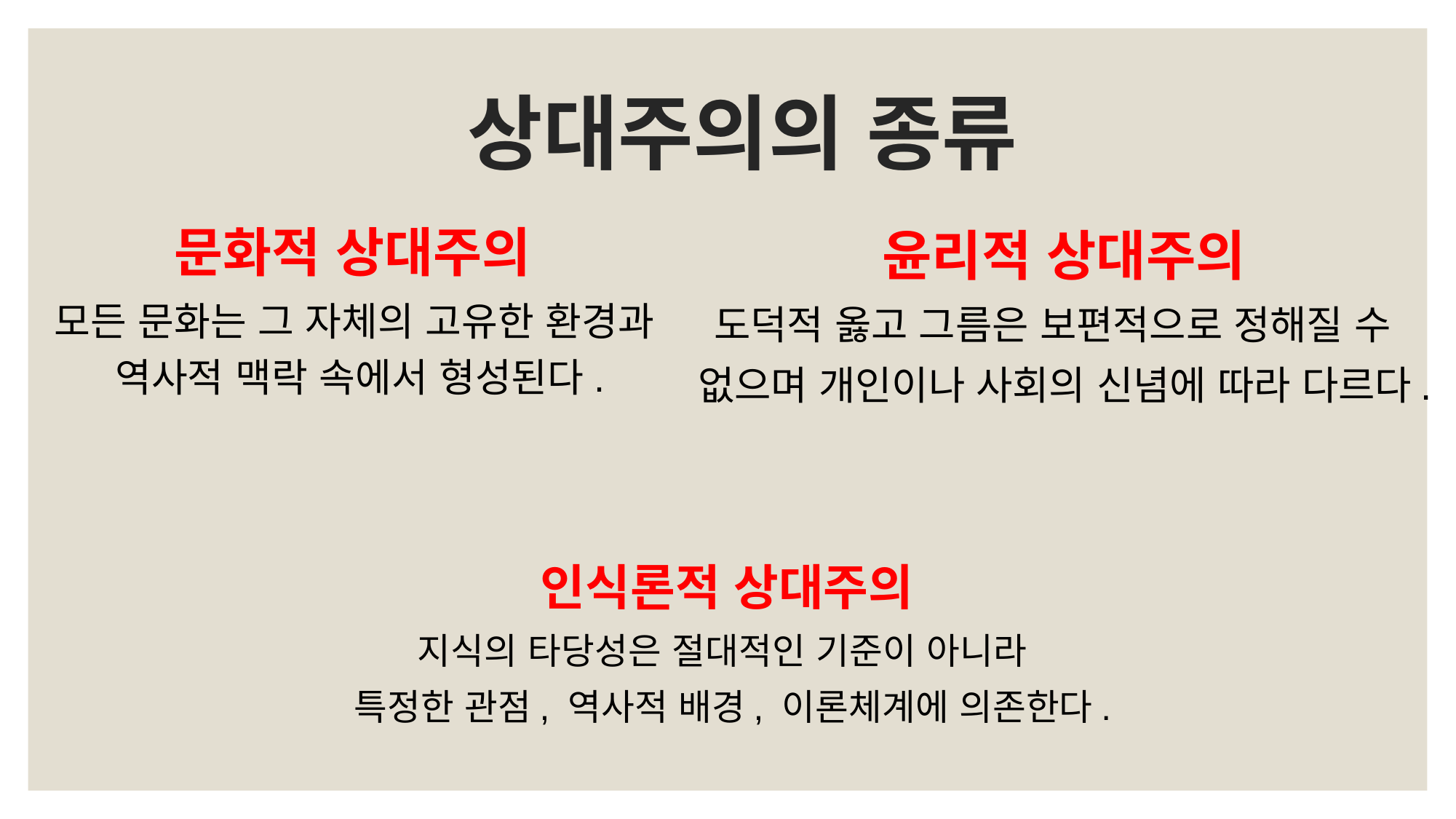

# 상대주의의 종류
 윤리적 상대주의
도덕적 옳고 그름은 보편적으로 정해질 수
없으며 개인이나 사회의 신념에 따라 다르다.
문화적 상대주의
모든 문화는 그 자체의 고유한 환경과
역사적 맥락 속에서 형성된다.

 인식론적 상대주의
지식의 타당성은 절대적인 기준이 아니라
특정한 관점, 역사적 배경, 이론체계에 의존한다.